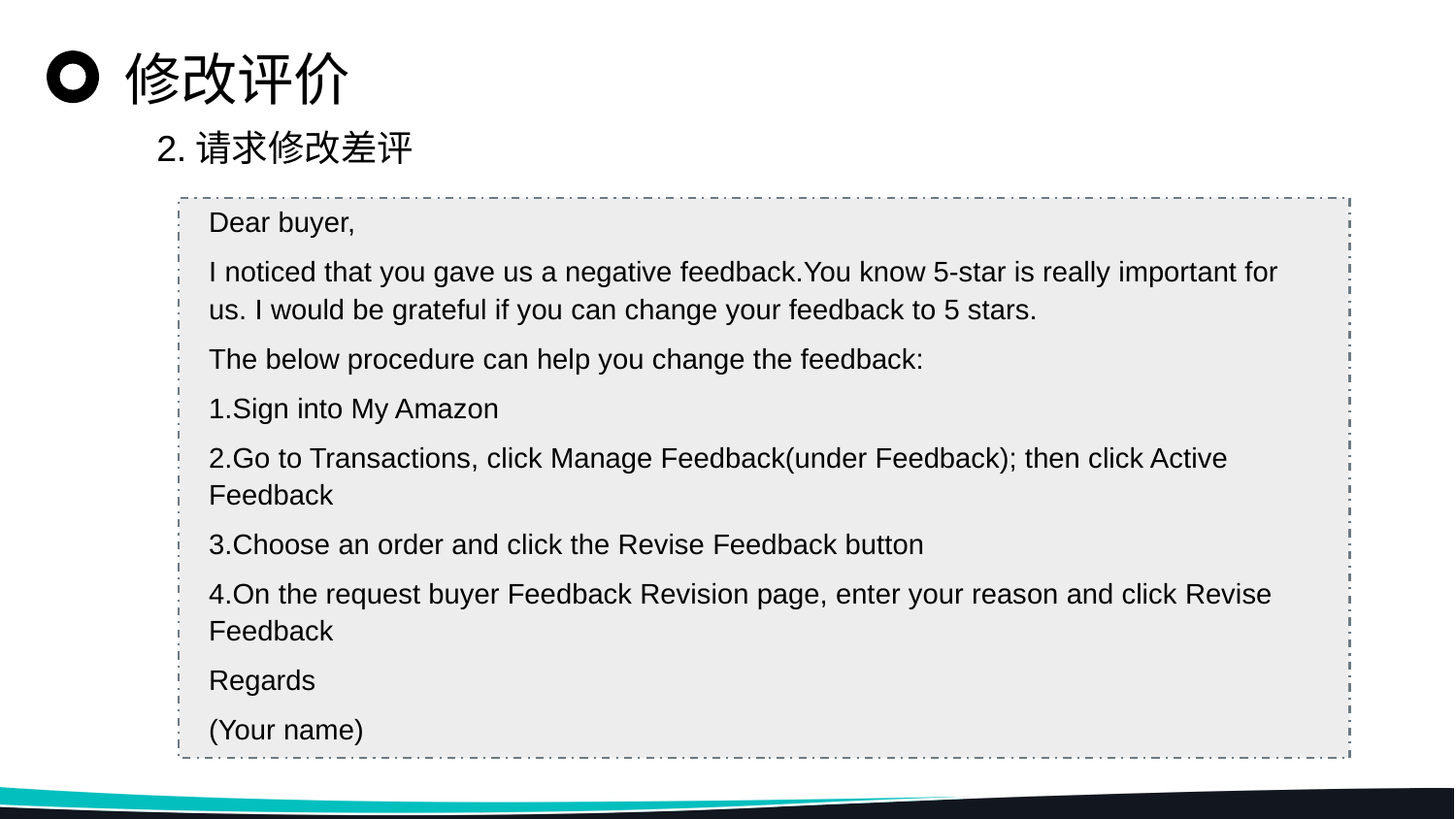

修改评价
2.请求修改差评
Dear buyer,
I noticed that you gave us a negative feedback.You know 5-star is really important for us. I would be grateful if you can change your feedback to 5 stars.
The below procedure can help you change the feedback:
1.Sign into My Amazon
2.Go to Transactions, click Manage Feedback(under Feedback); then click Active Feedback
3.Choose an order and click the Revise Feedback button
4.On the request buyer Feedback Revision page, enter your reason and click Revise Feedback
Regards
(Your name)